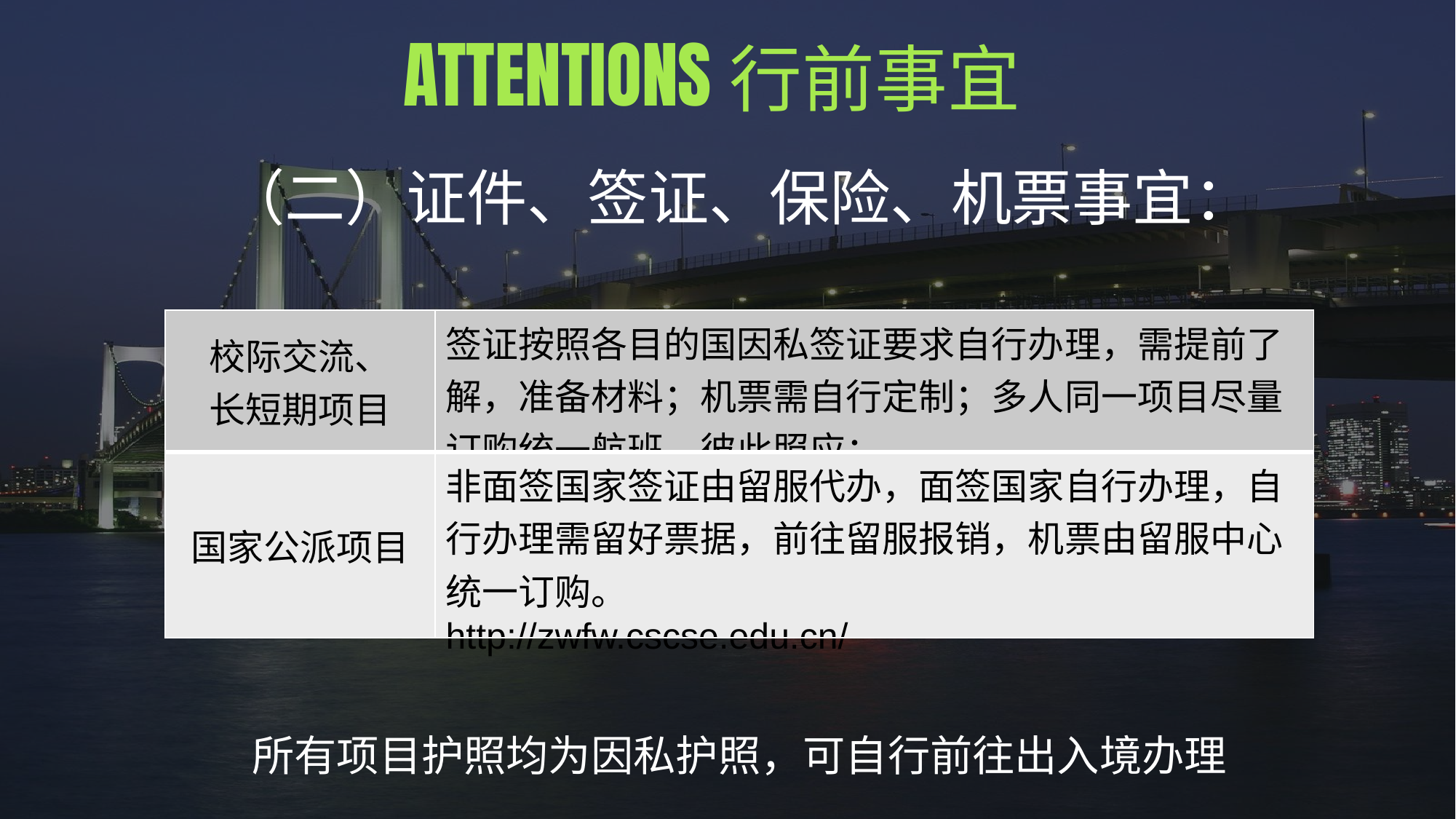

ATTENTIONS行前事宜
（二）证件、签证、保险、机票事宜：
| 校际交流、 长短期项目 | 签证按照各目的国因私签证要求自行办理，需提前了解，准备材料；机票需自行定制；多人同一项目尽量订购统一航班，彼此照应； |
| --- | --- |
| 国家公派项目 | 非面签国家签证由留服代办，面签国家自行办理，自行办理需留好票据，前往留服报销，机票由留服中心统一订购。 http://zwfw.cscse.edu.cn/ |
所有项目护照均为因私护照，可自行前往出入境办理